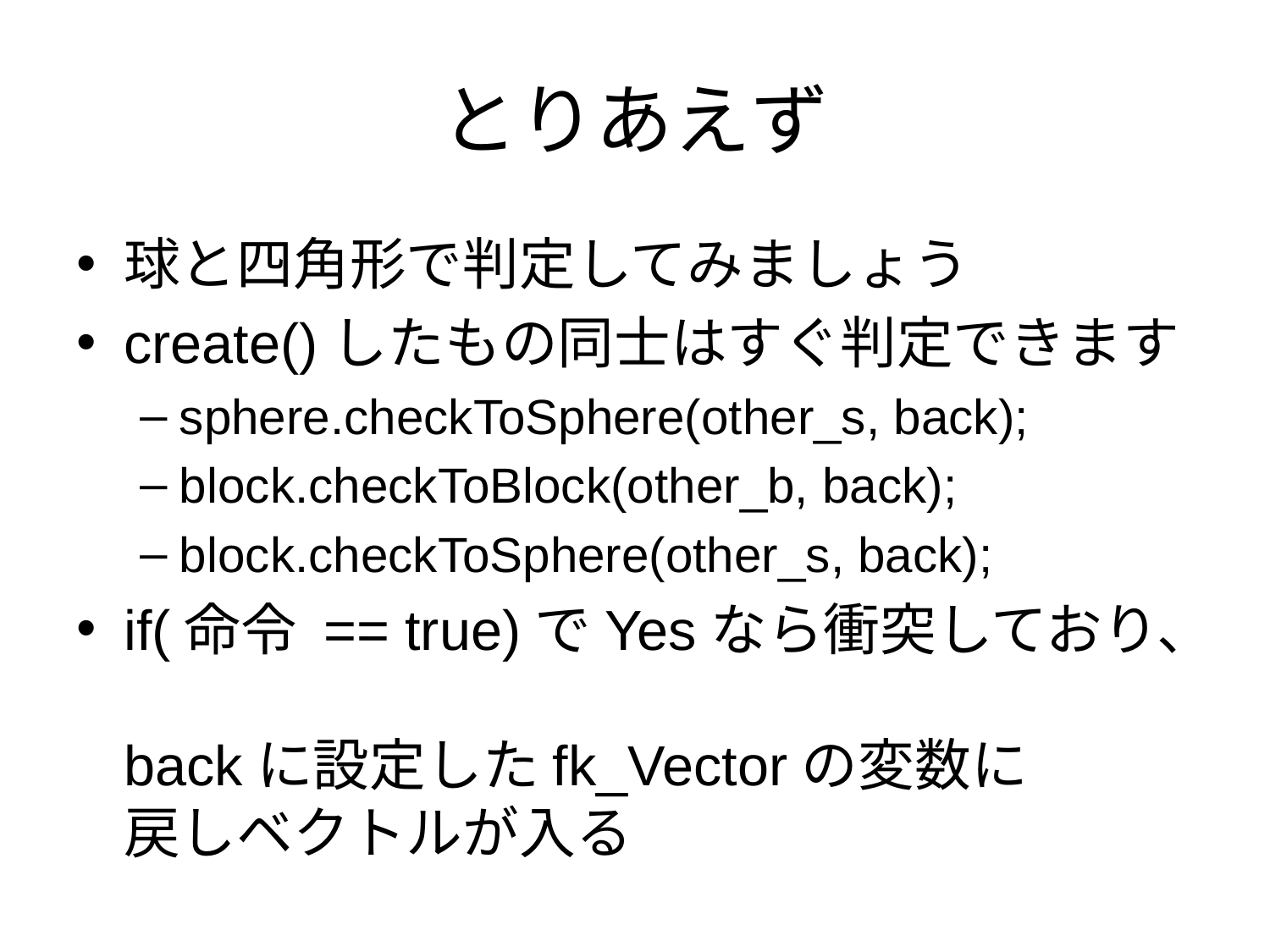

# とりあえず
球と四角形で判定してみましょう
create()したもの同士はすぐ判定できます
sphere.checkToSphere(other_s, back);
block.checkToBlock(other_b, back);
block.checkToSphere(other_s, back);
if(命令 == true)でYesなら衝突しており、
backに設定したfk_Vectorの変数に
戻しベクトルが入る